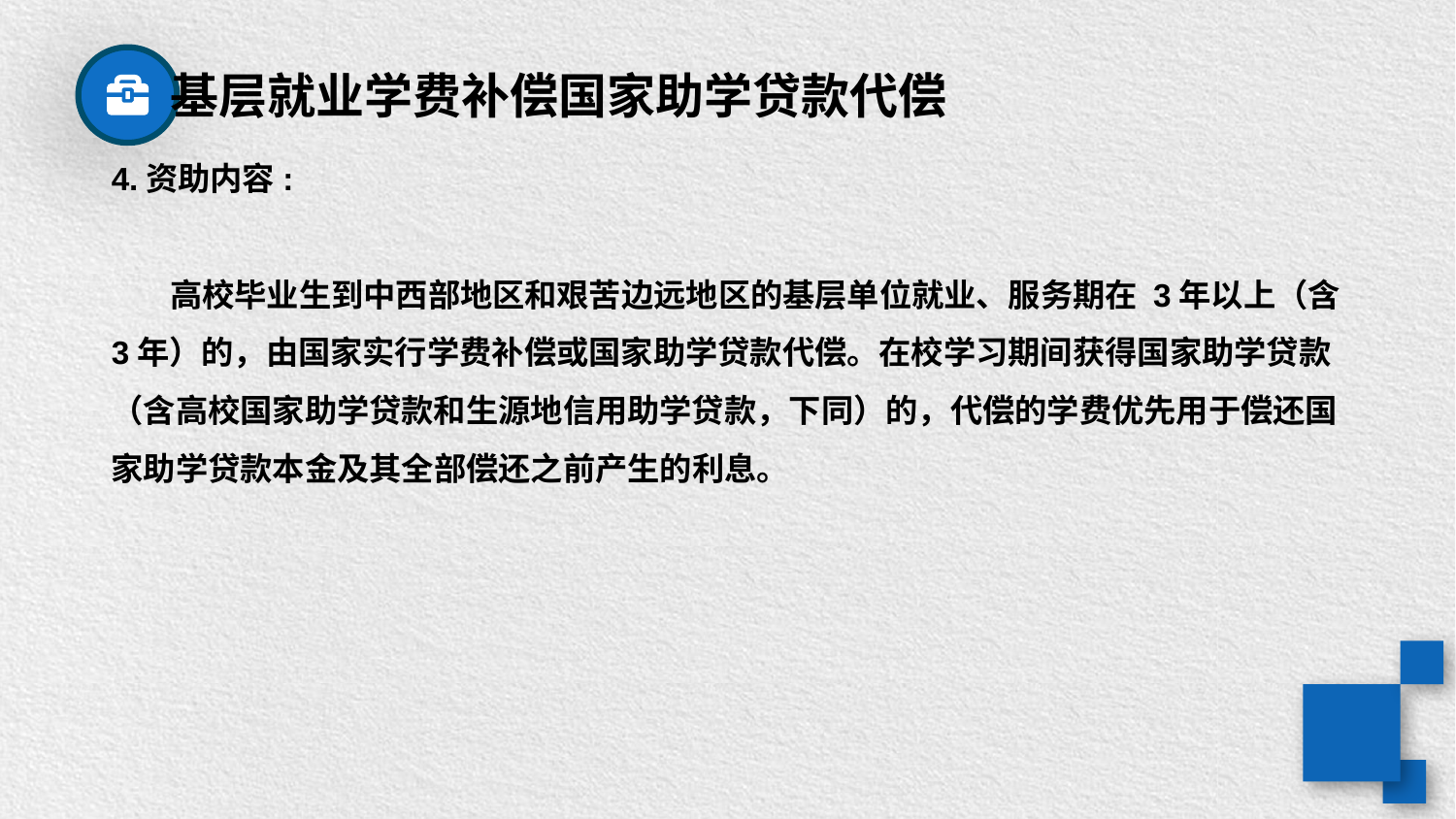

基层就业学费补偿国家助学贷款代偿

4.资助内容:

       高校毕业生到中西部地区和艰苦边远地区的基层单位就业、服务期在 3年以上（含 3年）的，由国家实行学费补偿或国家助学贷款代偿。在校学习期间获得国家助学贷款（含高校国家助学贷款和生源地信用助学贷款，下同）的，代偿的学费优先用于偿还国家助学贷款本金及其全部偿还之前产生的利息。